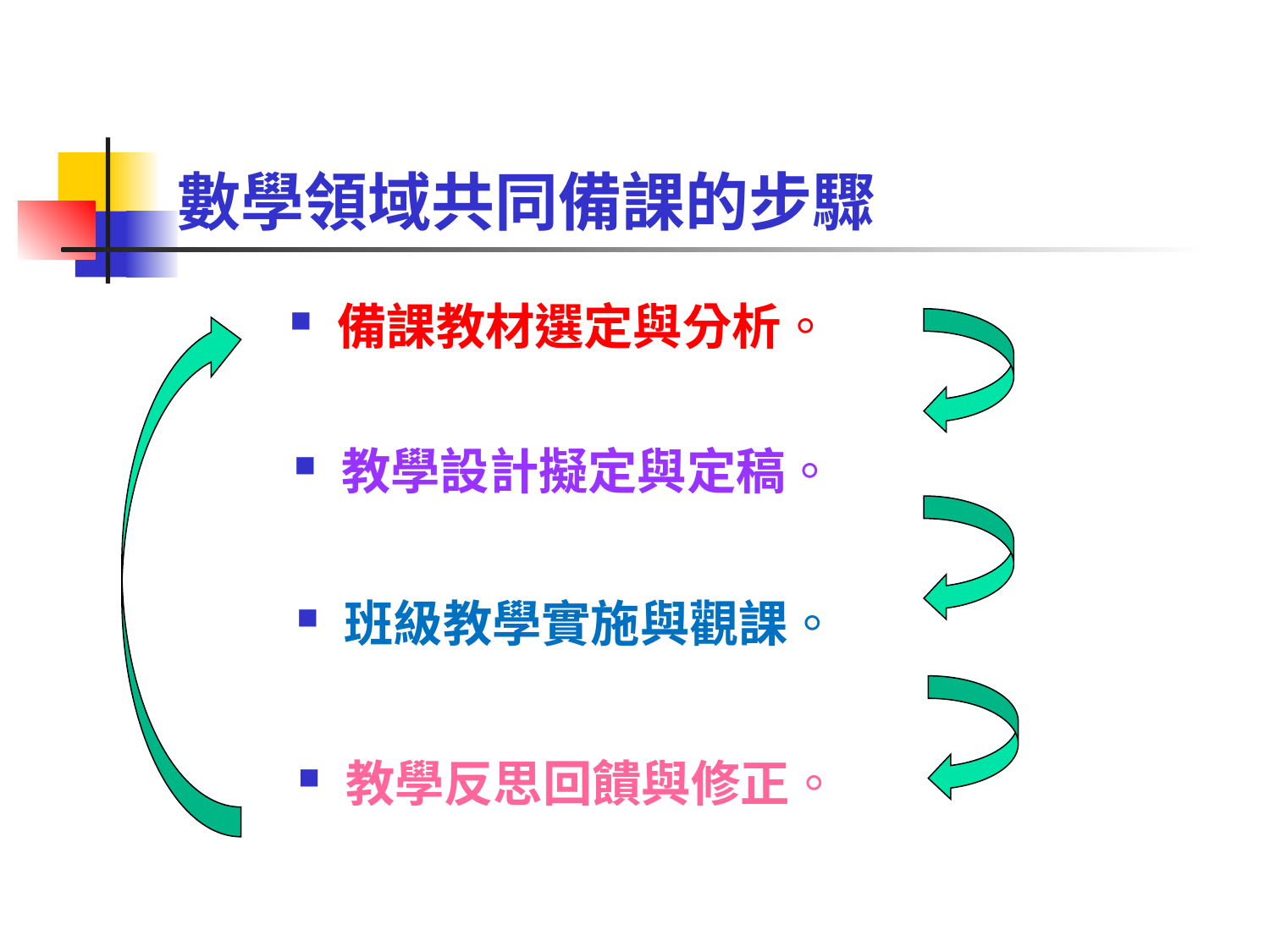

# 數學領域共同備課的步驟
備課教材選定與分析。

教學設計擬定與定稿。

班級教學實施與觀課。

教學反思回饋與修正。